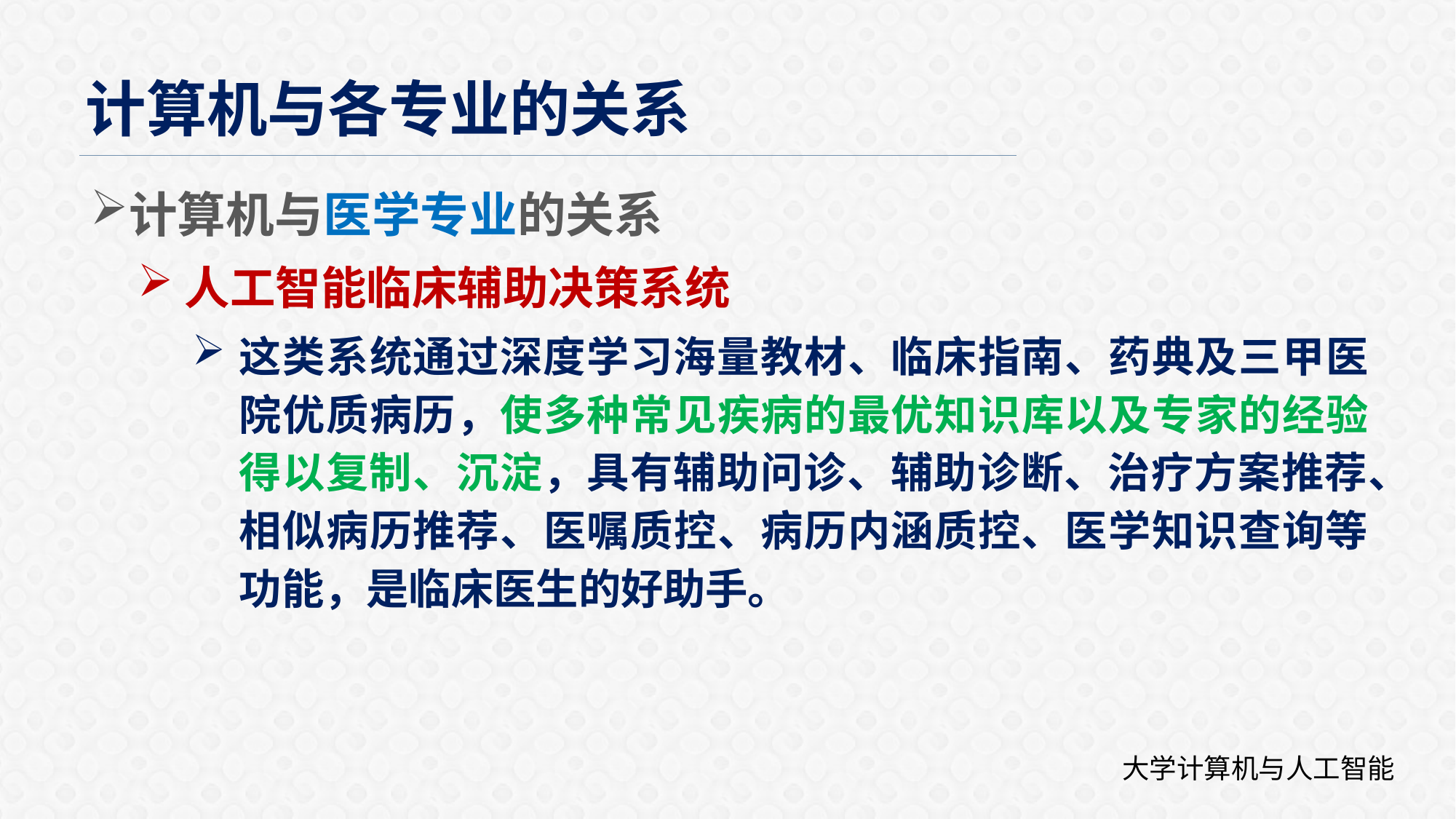

计算机与各专业的关系
计算机与医学专业的关系
人工智能临床辅助决策系统
这类系统通过深度学习海量教材、临床指南、药典及三甲医院优质病历，使多种常见疾病的最优知识库以及专家的经验得以复制、沉淀，具有辅助问诊、辅助诊断、治疗方案推荐、相似病历推荐、医嘱质控、病历内涵质控、医学知识查询等功能，是临床医生的好助手。